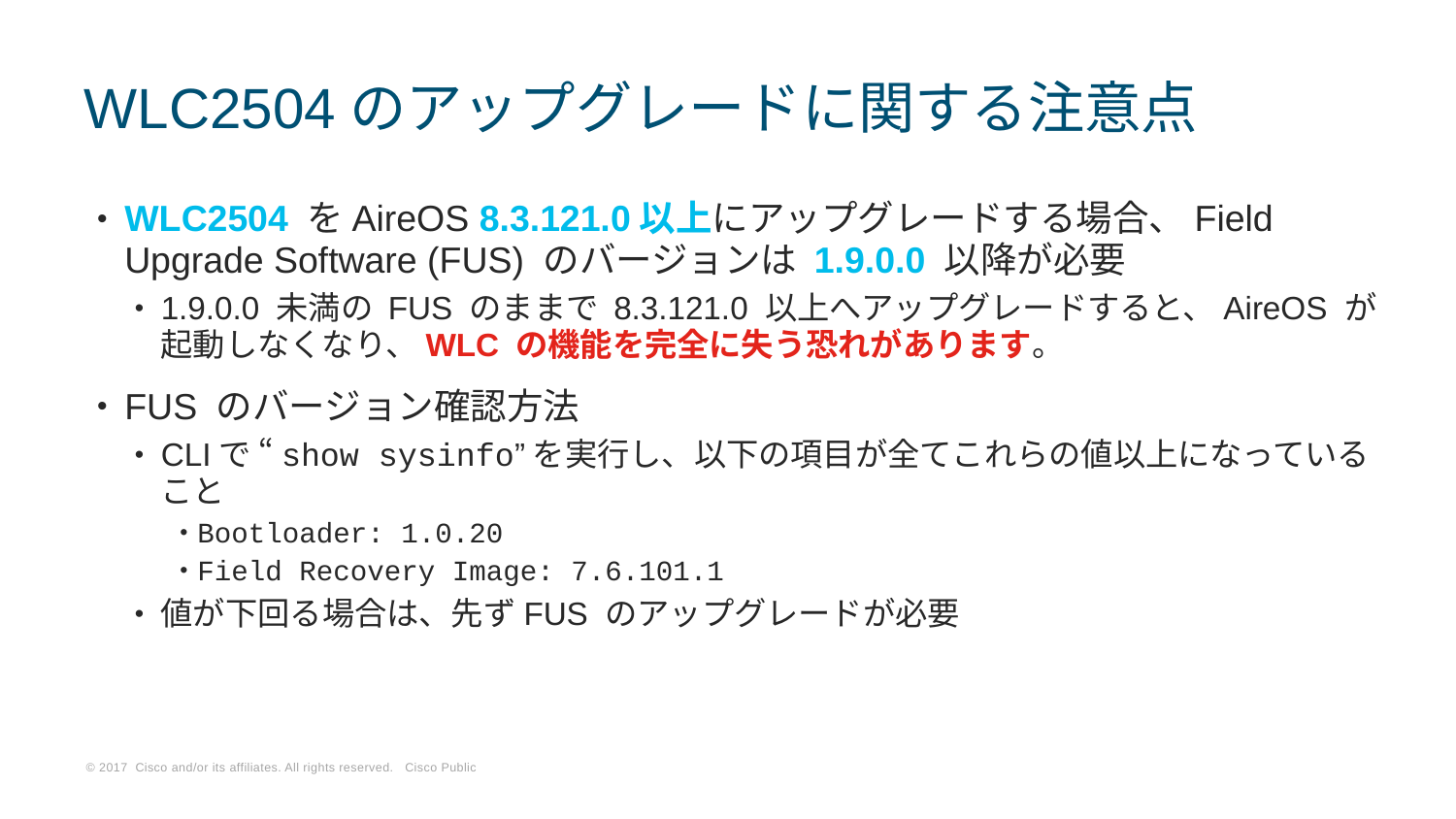

# WLC2504のアップグレードに関する注意点
WLC2504 をAireOS 8.3.121.0以上にアップグレードする場合、Field Upgrade Software (FUS) のバージョンは 1.9.0.0 以降が必要
1.9.0.0 未満の FUS のままで 8.3.121.0 以上へアップグレードすると、AireOS が起動しなくなり、WLC の機能を完全に失う恐れがあります。
FUS のバージョン確認方法
CLIで “show sysinfo”を実行し、以下の項目が全てこれらの値以上になっていること
Bootloader: 1.0.20
Field Recovery Image: 7.6.101.1
値が下回る場合は、先ずFUS のアップグレードが必要